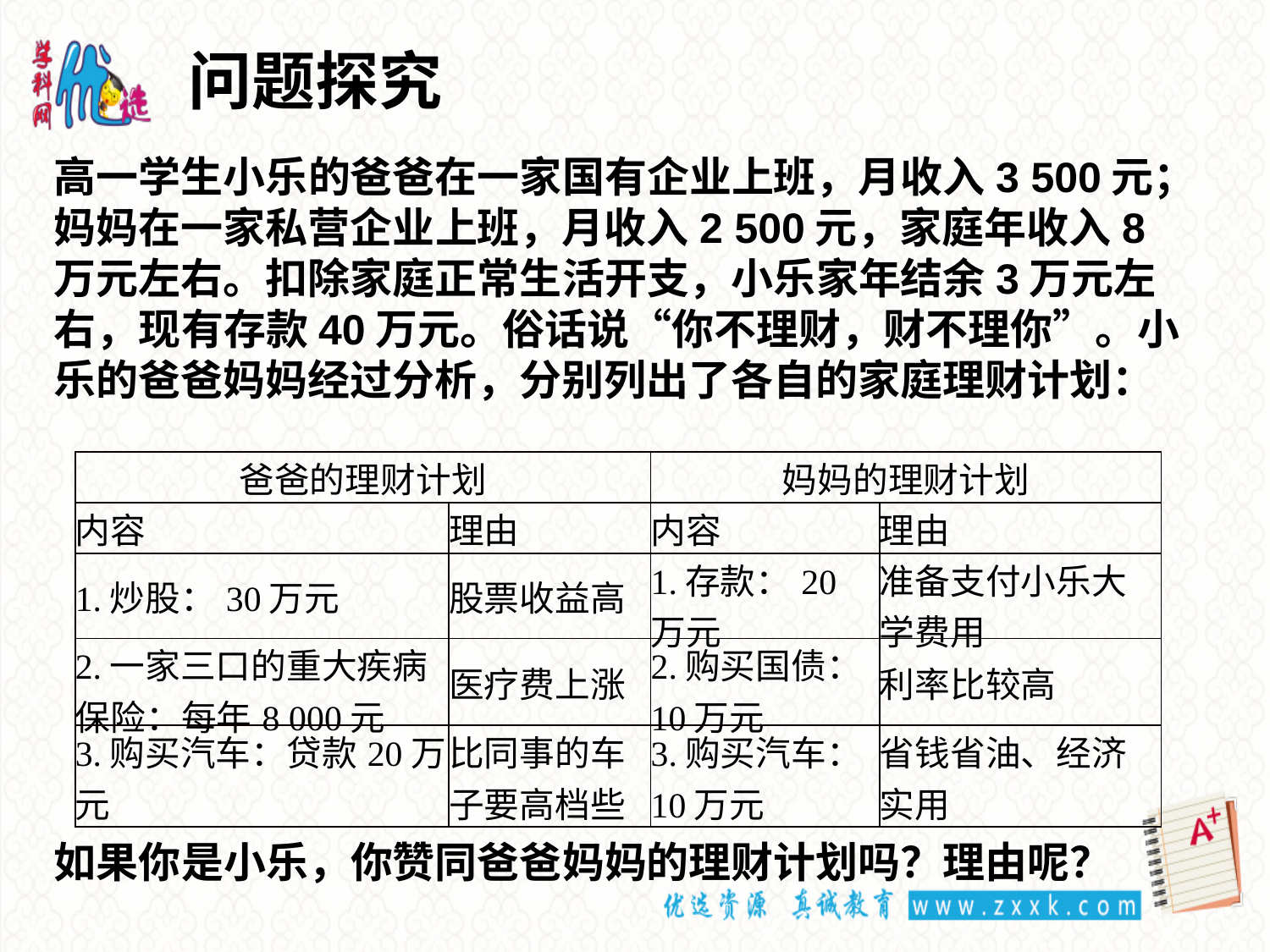

问题探究
高一学生小乐的爸爸在一家国有企业上班，月收入3 500元；妈妈在一家私营企业上班，月收入2 500元，家庭年收入8万元左右。扣除家庭正常生活开支，小乐家年结余3万元左右，现有存款40万元。俗话说“你不理财，财不理你”。小乐的爸爸妈妈经过分析，分别列出了各自的家庭理财计划：

如果你是小乐，你赞同爸爸妈妈的理财计划吗？理由呢？
| 爸爸的理财计划 |  | 妈妈的理财计划 |  |
| --- | --- | --- | --- |
| 内容 | 理由 | 内容 | 理由 |
| 1.炒股：30万元 | 股票收益高 | 1.存款：20万元 | 准备支付小乐大学费用 |
| 2.一家三口的重大疾病保险：每年8 000元 | 医疗费上涨 | 2.购买国债：10万元 | 利率比较高 |
| 3.购买汽车：贷款20万元 | 比同事的车子要高档些 | 3.购买汽车：10万元 | 省钱省油、经济实用 |